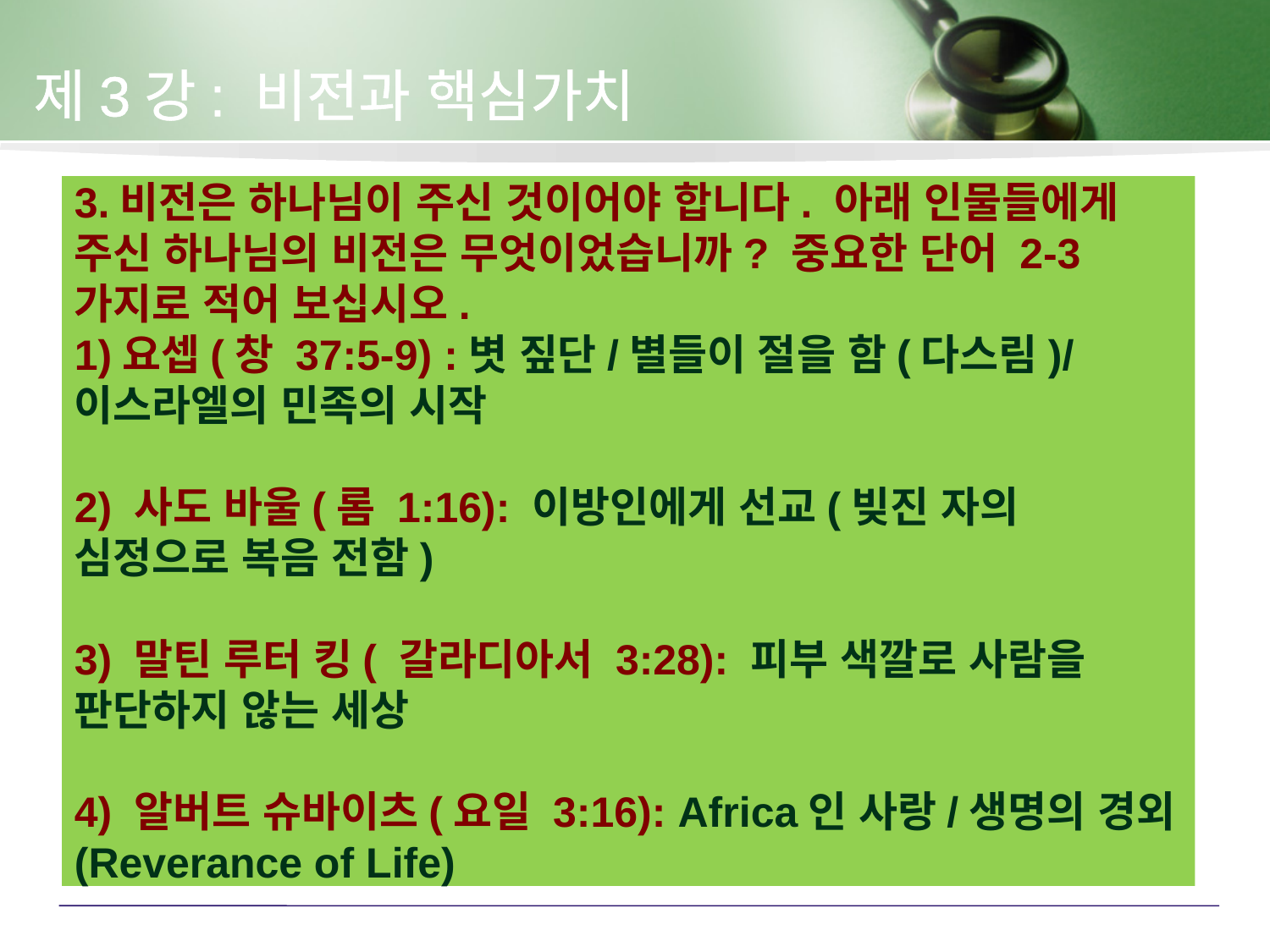

제3강: 비전과 핵심가치

3.비전은 하나님이 주신 것이어야 합니다. 아래 인물들에게 주신 하나님의 비전은 무엇이었습니까? 중요한 단어 2-3가지로 적어 보십시오.
1)요셉(창 37:5-9) :볏 짚단/별들이 절을 함(다스림)/ 이스라엘의 민족의 시작

2) 사도 바울(롬 1:16): 이방인에게 선교(빚진 자의 심정으로 복음 전함)

3) 말틴 루터 킹( 갈라디아서 3:28): 피부 색깔로 사람을 판단하지 않는 세상

4) 알버트 슈바이츠(요일 3:16): Africa인 사랑/생명의 경외(Reverance of Life)